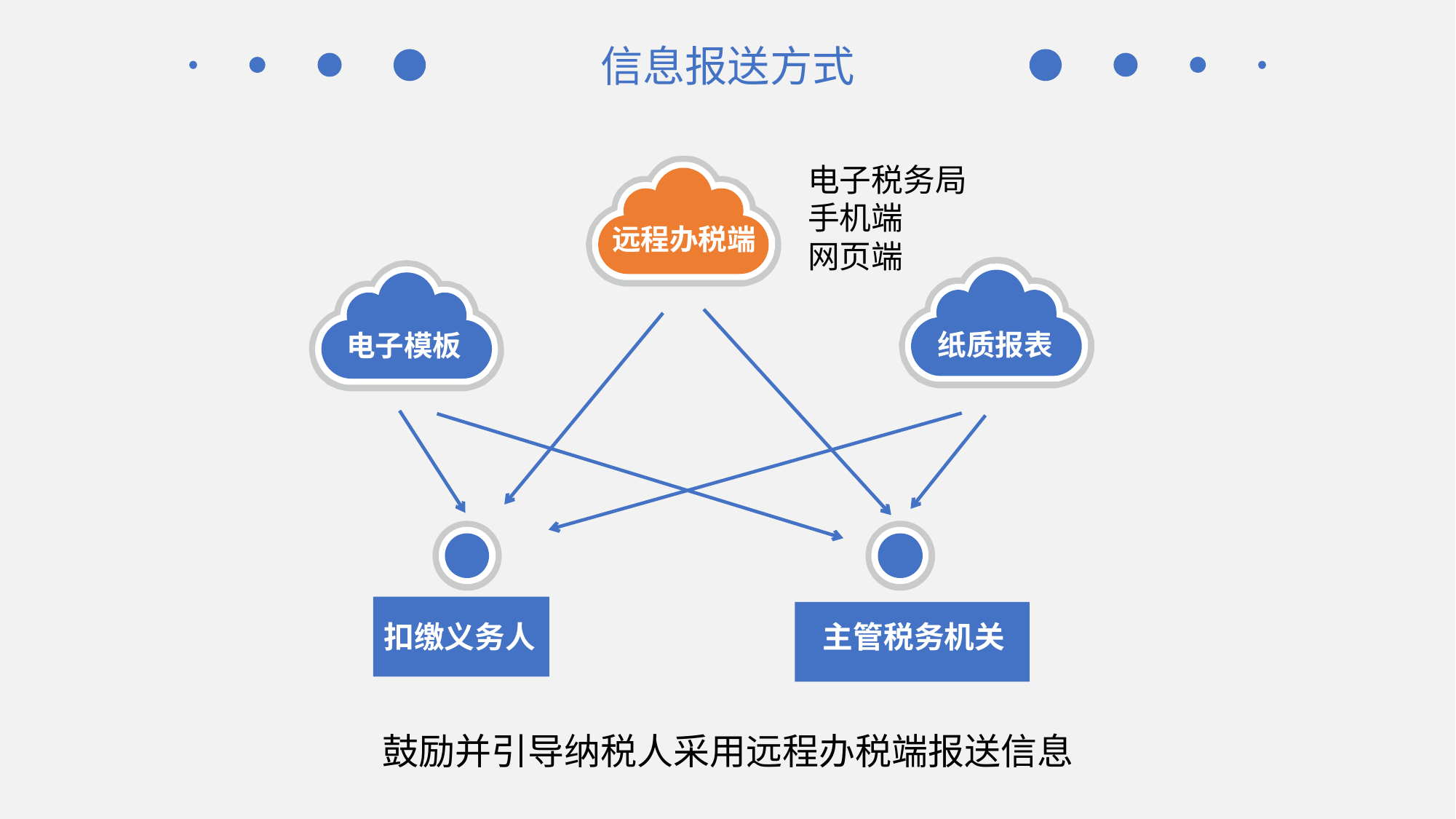

信息报送方式

电子税务局
手机端
网页端

远程办税端

纸质报表
电子模板

扣缴义务人
主管税务机关
鼓励并引导纳税人采用远程办税端报送信息